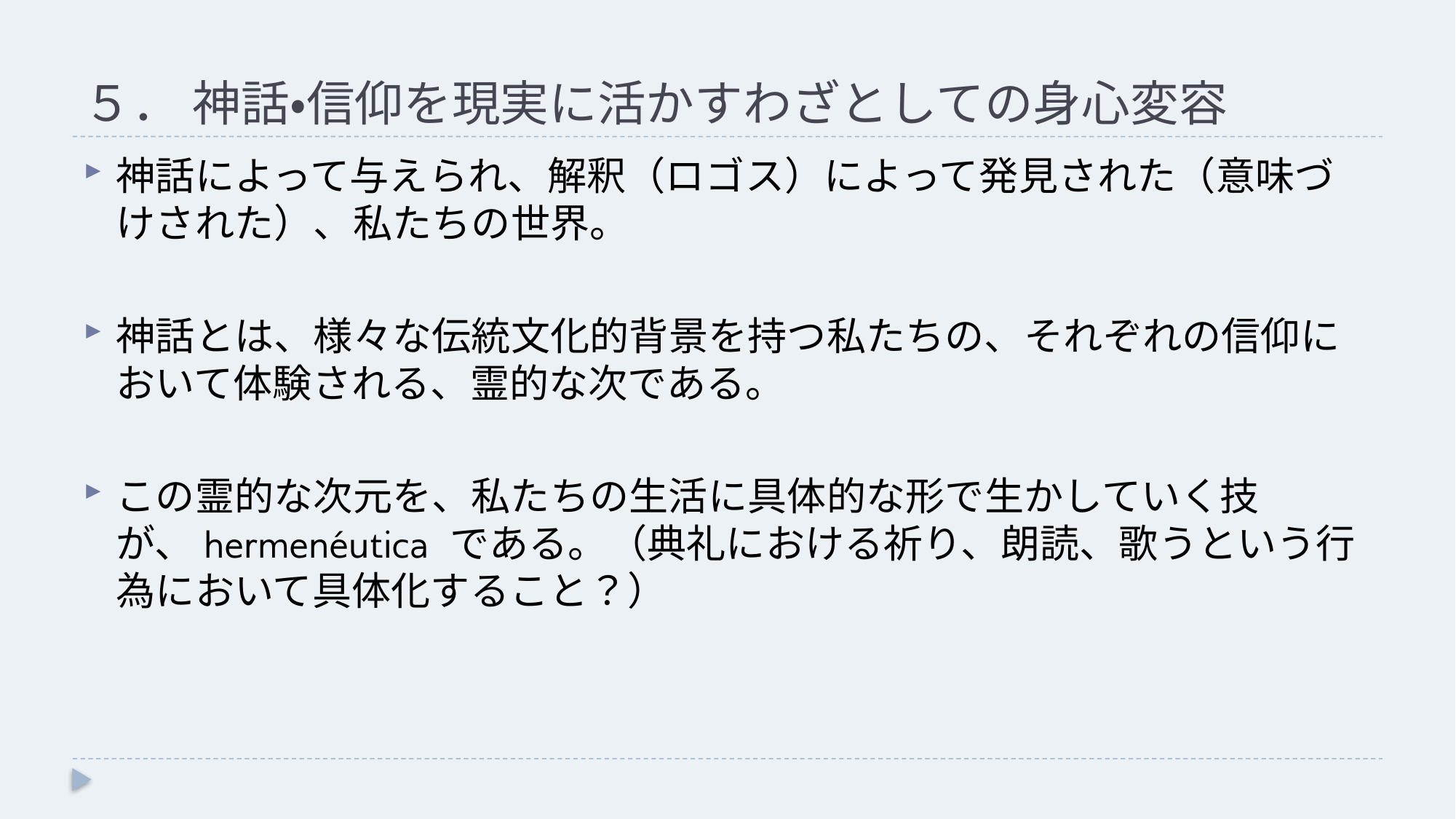

# ５．	神話・信仰を現実に活かすわざとしての身心変容
神話によって与えられ、解釈（ロゴス）によって発見された（意味づけされた）、私たちの世界。

神話とは、様々な伝統文化的背景を持つ私たちの、それぞれの信仰において体験される、霊的な次である。

この霊的な次元を、私たちの生活に具体的な形で生かしていく技が、hermenéutica である。（典礼における祈り、朗読、歌うという行為において具体化すること？）